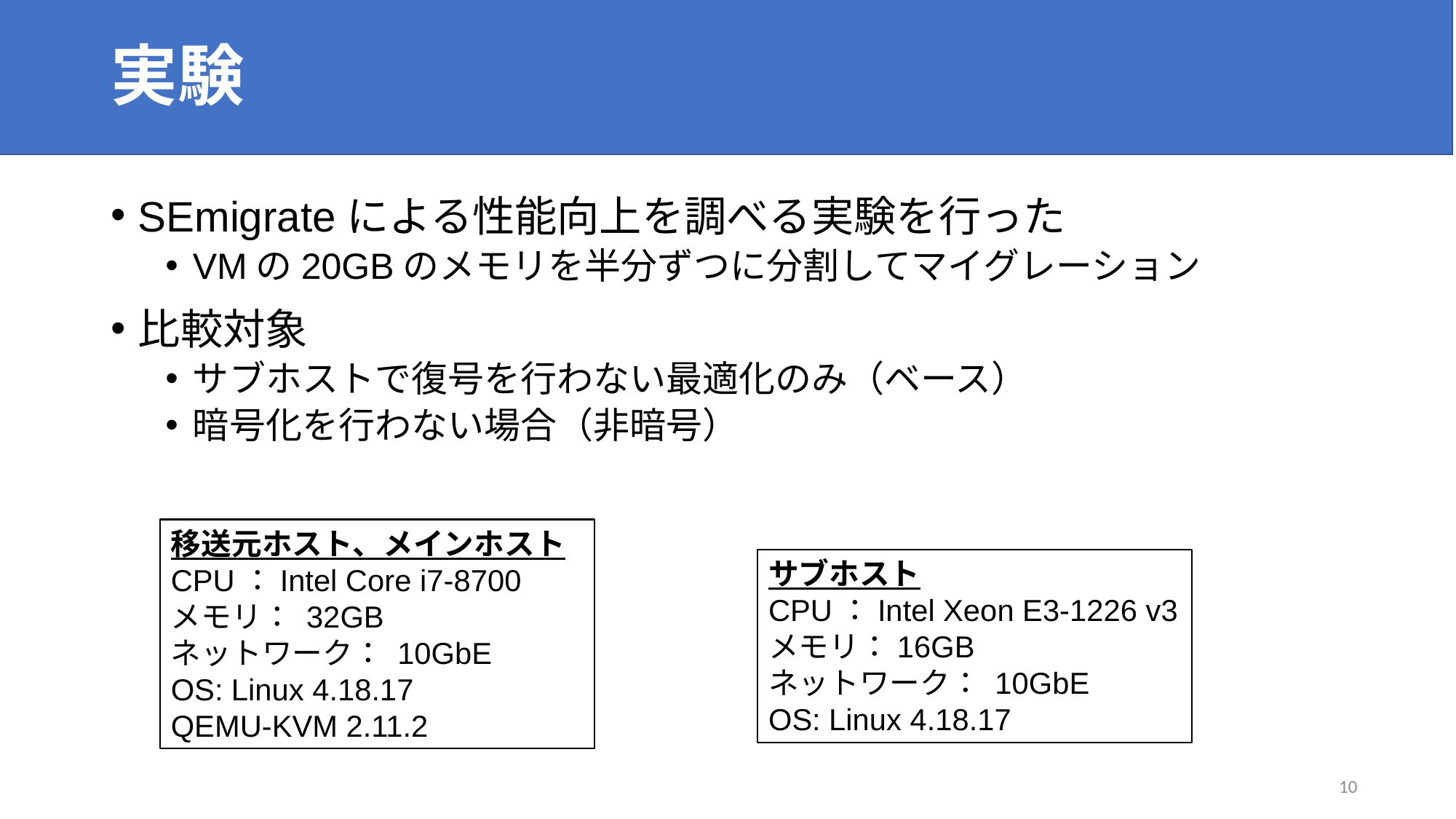

# 実験
SEmigrateによる性能向上を調べる実験を行った
VMの20GBのメモリを半分ずつに分割してマイグレーション
比較対象
サブホストで復号を行わない最適化のみ（ベース）
暗号化を行わない場合（非暗号）

移送元ホスト、メインホスト
CPU：Intel Core i7-8700
メモリ： 32GB
ネットワーク： 10GbE
OS: Linux 4.18.17
QEMU-KVM 2.11.2
サブホスト
CPU：Intel Xeon E3-1226 v3
メモリ：16GB
ネットワーク： 10GbE
OS: Linux 4.18.17
10